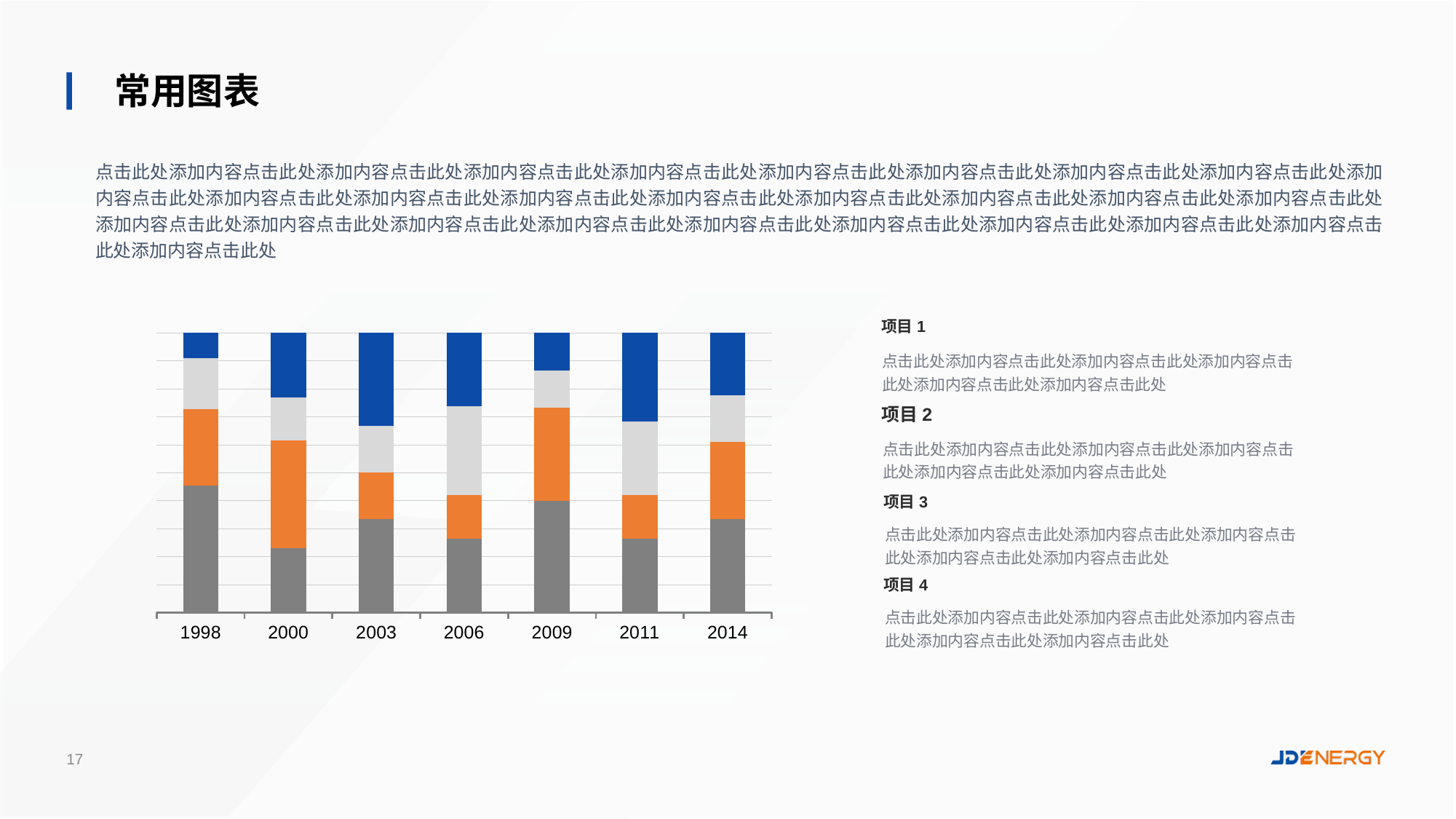

常用图表
点击此处添加内容点击此处添加内容点击此处添加内容点击此处添加内容点击此处添加内容点击此处添加内容点击此处添加内容点击此处添加内容点击此处添加内容点击此处添加内容点击此处添加内容点击此处添加内容点击此处添加内容点击此处添加内容点击此处添加内容点击此处添加内容点击此处添加内容点击此处添加内容点击此处添加内容点击此处添加内容点击此处添加内容点击此处添加内容点击此处添加内容点击此处添加内容点击此处添加内容点击此处添加内容点击此处添加内容点击此处

### Chart

| Category | Series 1 | Series 2 | Series 3 | Series 4 |
|---|---|---|---|---|
| 1998 | 5.0 | 3.0 | 2.0 | 1.0 |
| 2000 | 3.0 | 5.0 | 2.0 | 3.0 |
| 2003 | 4.0 | 2.0 | 2.0 | 4.0 |
| 2006 | 5.0 | 3.0 | 6.0 | 5.0 |
| 2009 | 6.0 | 5.0 | 2.0 | 2.0 |
| 2011 | 5.0 | 3.0 | 5.0 | 6.0 |
| 2014 | 6.0 | 5.0 | 3.0 | 4.0 |
项目1
点击此处添加内容点击此处添加内容点击此处添加内容点击此处添加内容点击此处添加内容点击此处
项目2
点击此处添加内容点击此处添加内容点击此处添加内容点击此处添加内容点击此处添加内容点击此处
项目3
点击此处添加内容点击此处添加内容点击此处添加内容点击此处添加内容点击此处添加内容点击此处
项目4
点击此处添加内容点击此处添加内容点击此处添加内容点击此处添加内容点击此处添加内容点击此处
17